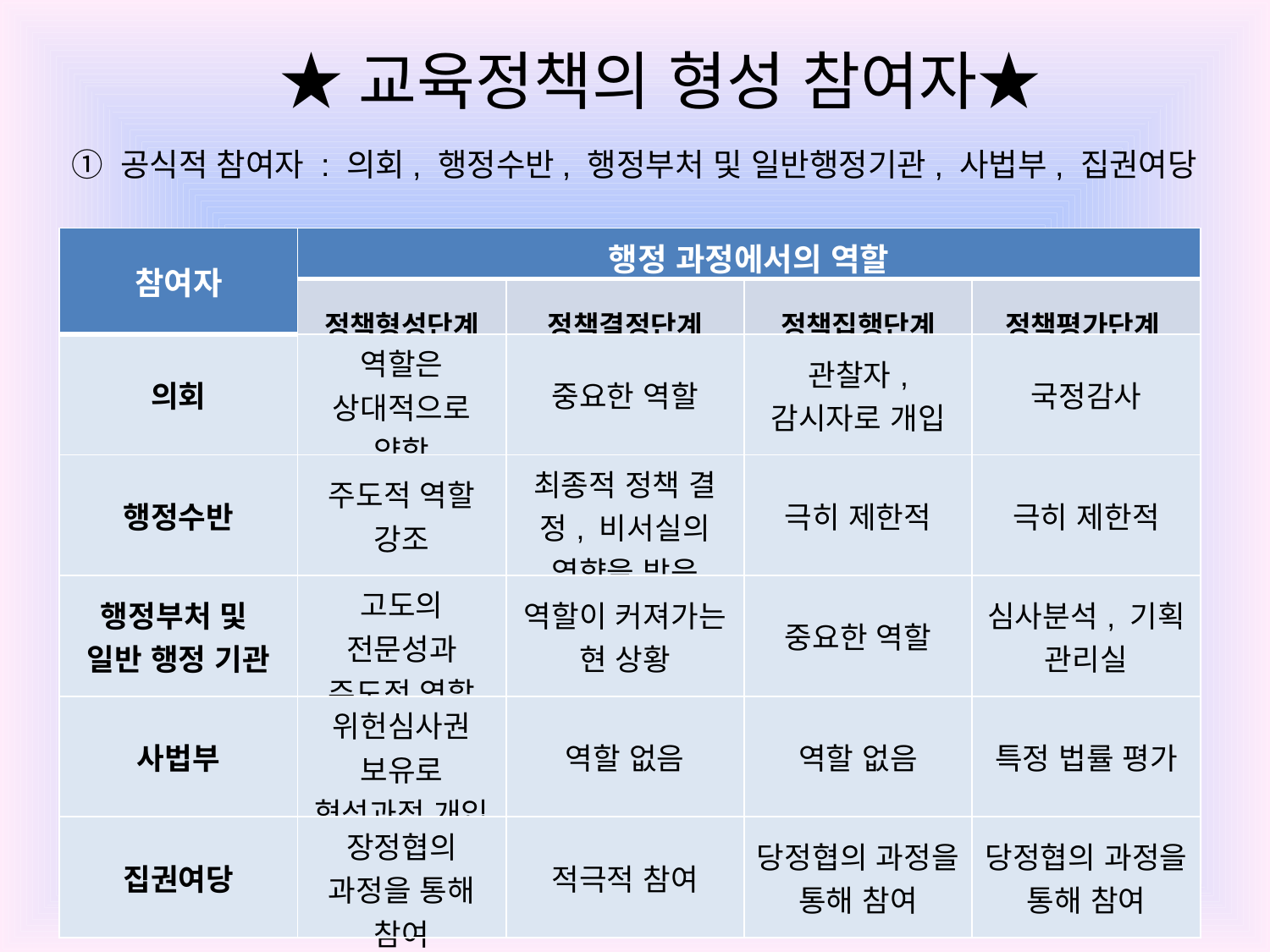

★교육정책의 형성 참여자★
① 공식적 참여자 : 의회, 행정수반, 행정부처 및 일반행정기관, 사법부, 집권여당
| 참여자 | 행정 과정에서의 역할 |  |  |  |
| --- | --- | --- | --- | --- |
|  | 정책형성단계 | 정책결정단계 | 정책집행단계 | 정책평가단계 |
| 의회 | 역할은 상대적으로 약함 | 중요한 역할 | 관찰자, 감시자로 개입 | 국정감사 |
| 행정수반 | 주도적 역할 강조 | 최종적 정책 결정, 비서실의 영향을 받음 | 극히 제한적 | 극히 제한적 |
| 행정부처 및 일반 행정 기관 | 고도의 전문성과 주도적 역할 | 역할이 커져가는 현 상황 | 중요한 역할 | 심사분석, 기획 관리실 |
| 사법부 | 위헌심사권 보유로 형성과정 개입 | 역할 없음 | 역할 없음 | 특정 법률 평가 |
| 집권여당 | 장정협의 과정을 통해 참여 | 적극적 참여 | 당정협의 과정을 통해 참여 | 당정협의 과정을 통해 참여 |